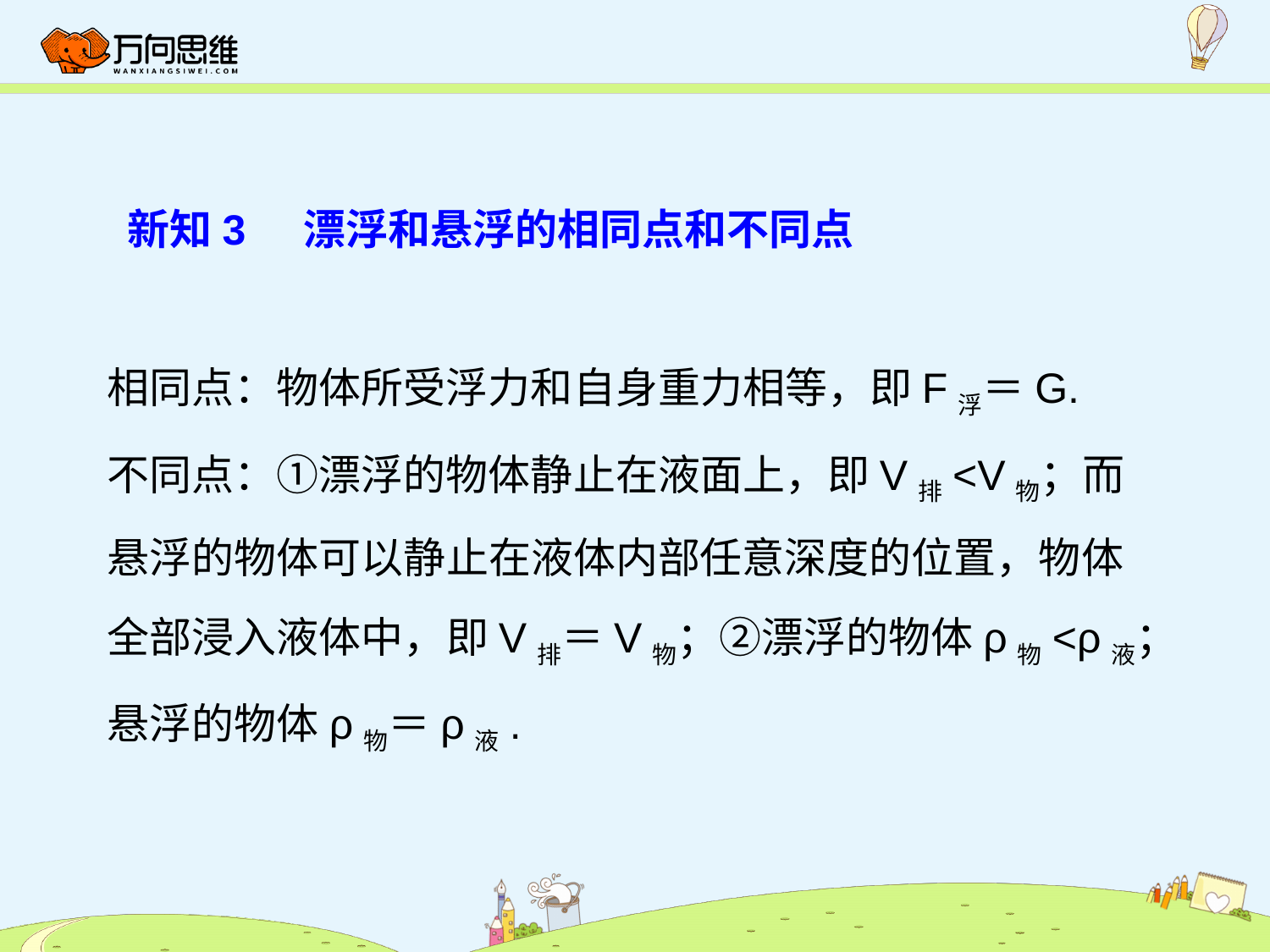

新知3    漂浮和悬浮的相同点和不同点
相同点：物体所受浮力和自身重力相等，即F浮＝G.
不同点：①漂浮的物体静止在液面上，即V排<V物；而悬浮的物体可以静止在液体内部任意深度的位置，物体全部浸入液体中，即V排＝V物；②漂浮的物体ρ物<ρ液；悬浮的物体ρ物＝ρ液.